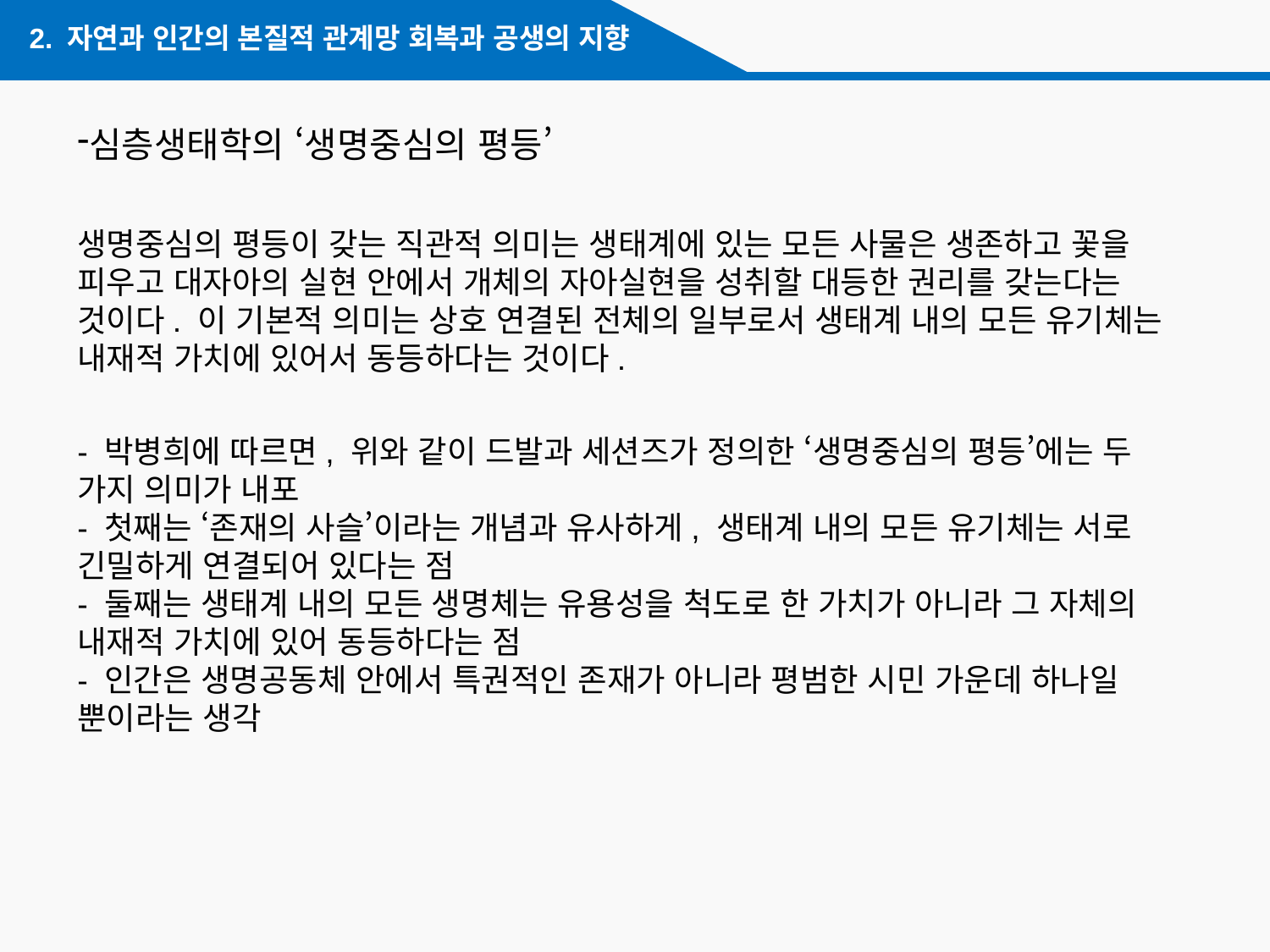

2. 자연과 인간의 본질적 관계망 회복과 공생의 지향

심층생태학의 ‘생명중심의 평등’

생명중심의 평등이 갖는 직관적 의미는 생태계에 있는 모든 사물은 생존하고 꽃을 피우고 대자아의 실현 안에서 개체의 자아실현을 성취할 대등한 권리를 갖는다는 것이다. 이 기본적 의미는 상호 연결된 전체의 일부로서 생태계 내의 모든 유기체는 내재적 가치에 있어서 동등하다는 것이다.

- 박병희에 따르면, 위와 같이 드발과 세션즈가 정의한 ‘생명중심의 평등’에는 두 가지 의미가 내포
- 첫째는 ‘존재의 사슬’이라는 개념과 유사하게, 생태계 내의 모든 유기체는 서로 긴밀하게 연결되어 있다는 점
- 둘째는 생태계 내의 모든 생명체는 유용성을 척도로 한 가치가 아니라 그 자체의 내재적 가치에 있어 동등하다는 점
- 인간은 생명공동체 안에서 특권적인 존재가 아니라 평범한 시민 가운데 하나일 뿐이라는 생각